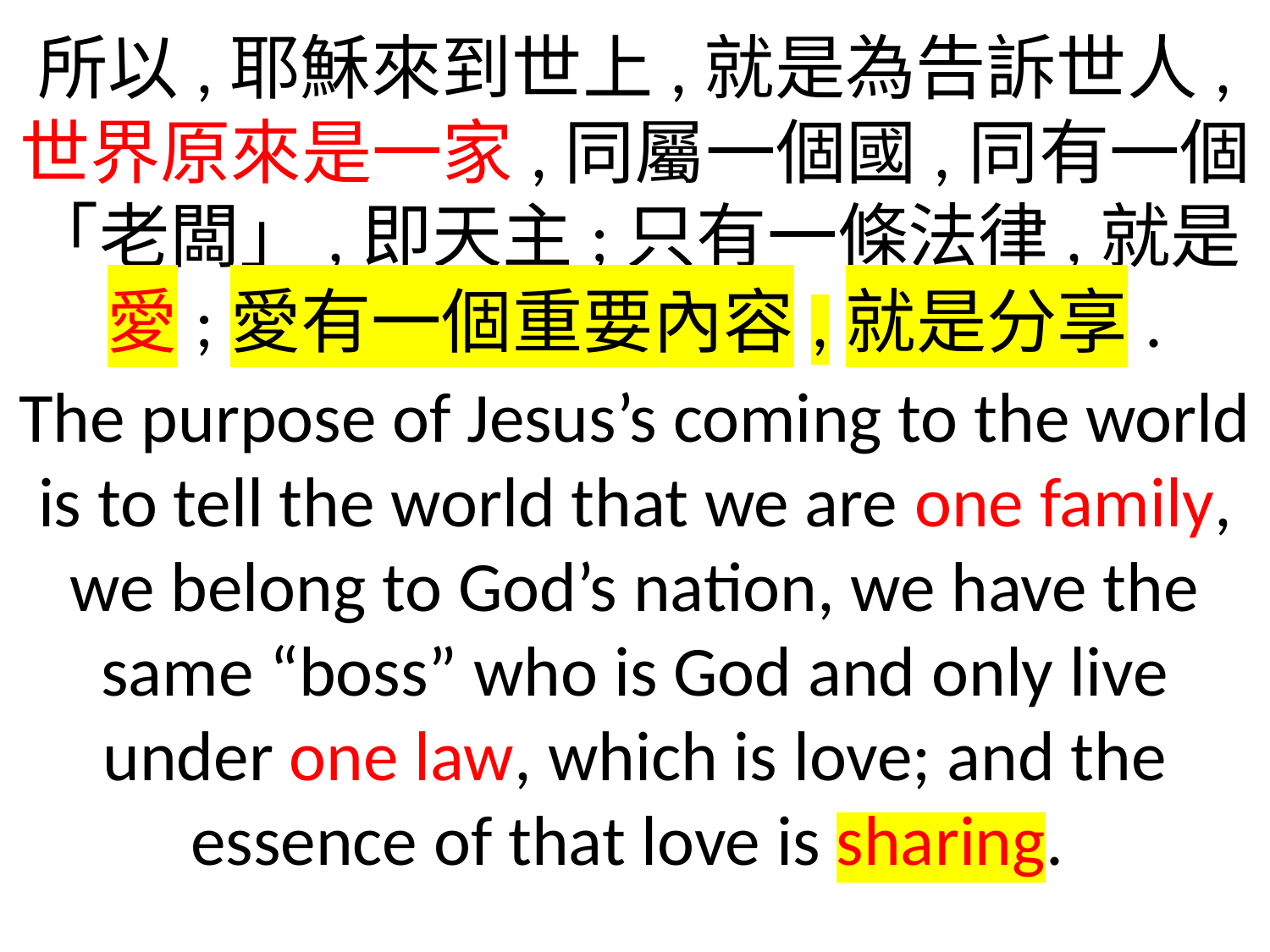

所以,耶穌來到世上,就是為告訴世人,
世界原來是一家,同屬一個國,同有一個
「老闆」,即天主;只有一條法律,就是愛;愛有一個重要內容,就是分享.
The purpose of Jesus’s coming to the world is to tell the world that we are one family, we belong to God’s nation, we have the same “boss” who is God and only live under one law, which is love; and the essence of that love is sharing.